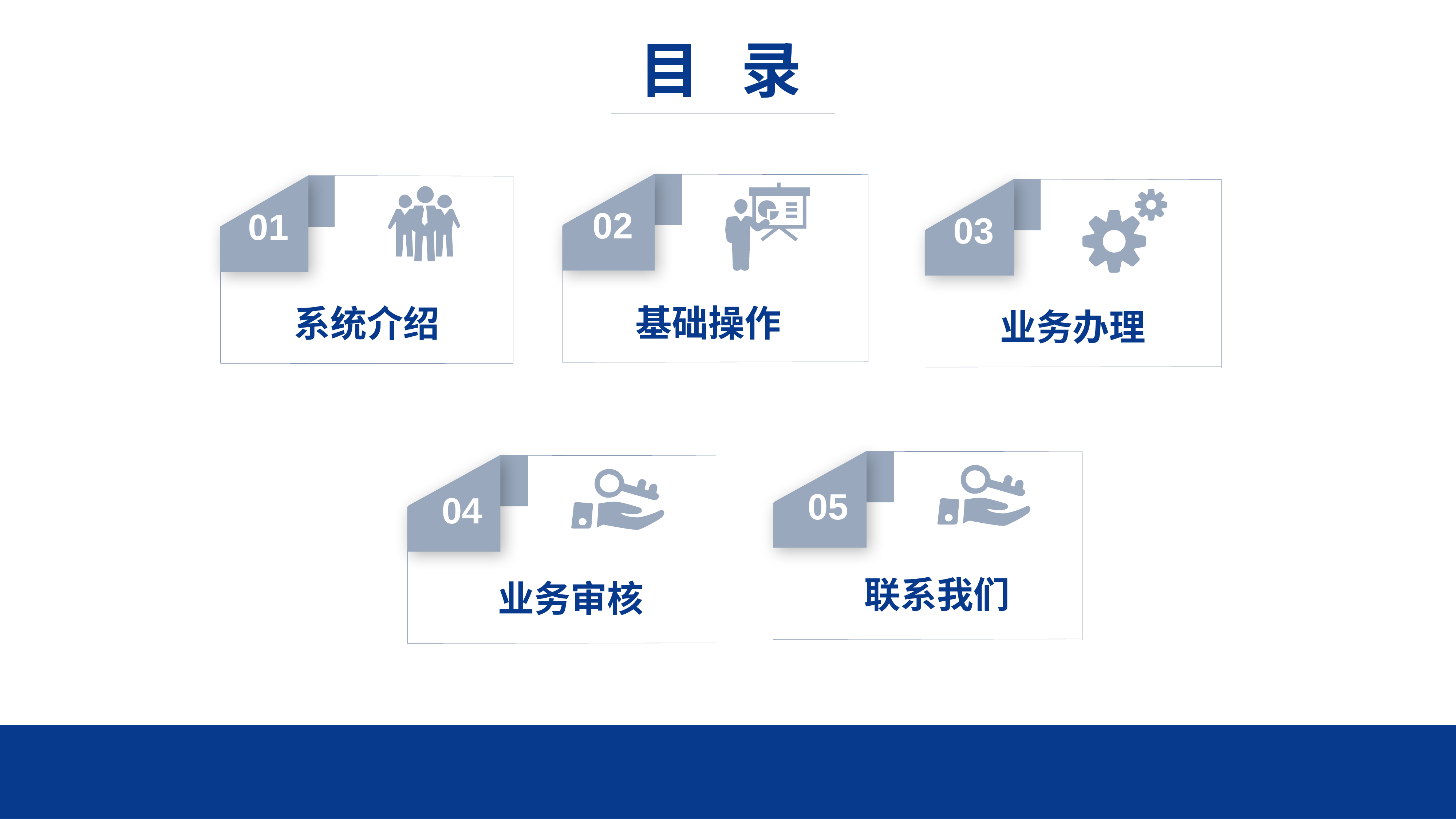

目   录

02
基础操作

01
系统介绍

03
业务办理

05
联系我们

04
业务审核